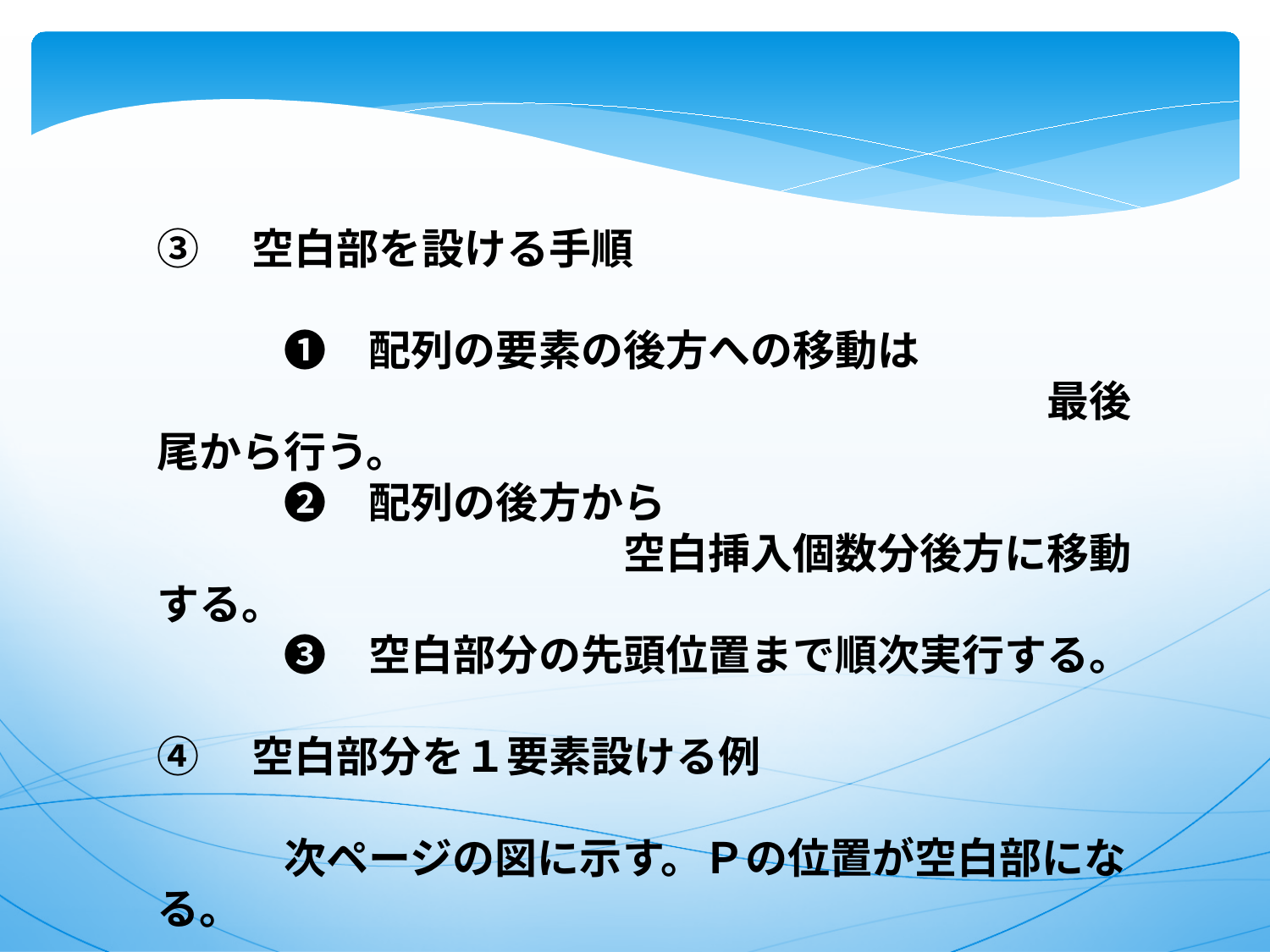

③　空白部を設ける手順

　　　❶　配列の要素の後方への移動は
　　　　　　　　　　　　　　　　　　　　　最後尾から行う。
　　　❷　配列の後方から
　　　　　　　　　　　空白挿入個数分後方に移動する。
　　　❸　空白部分の先頭位置まで順次実行する。

④　空白部分を１要素設ける例

　　　次ページの図に示す。Ｐの位置が空白部になる。